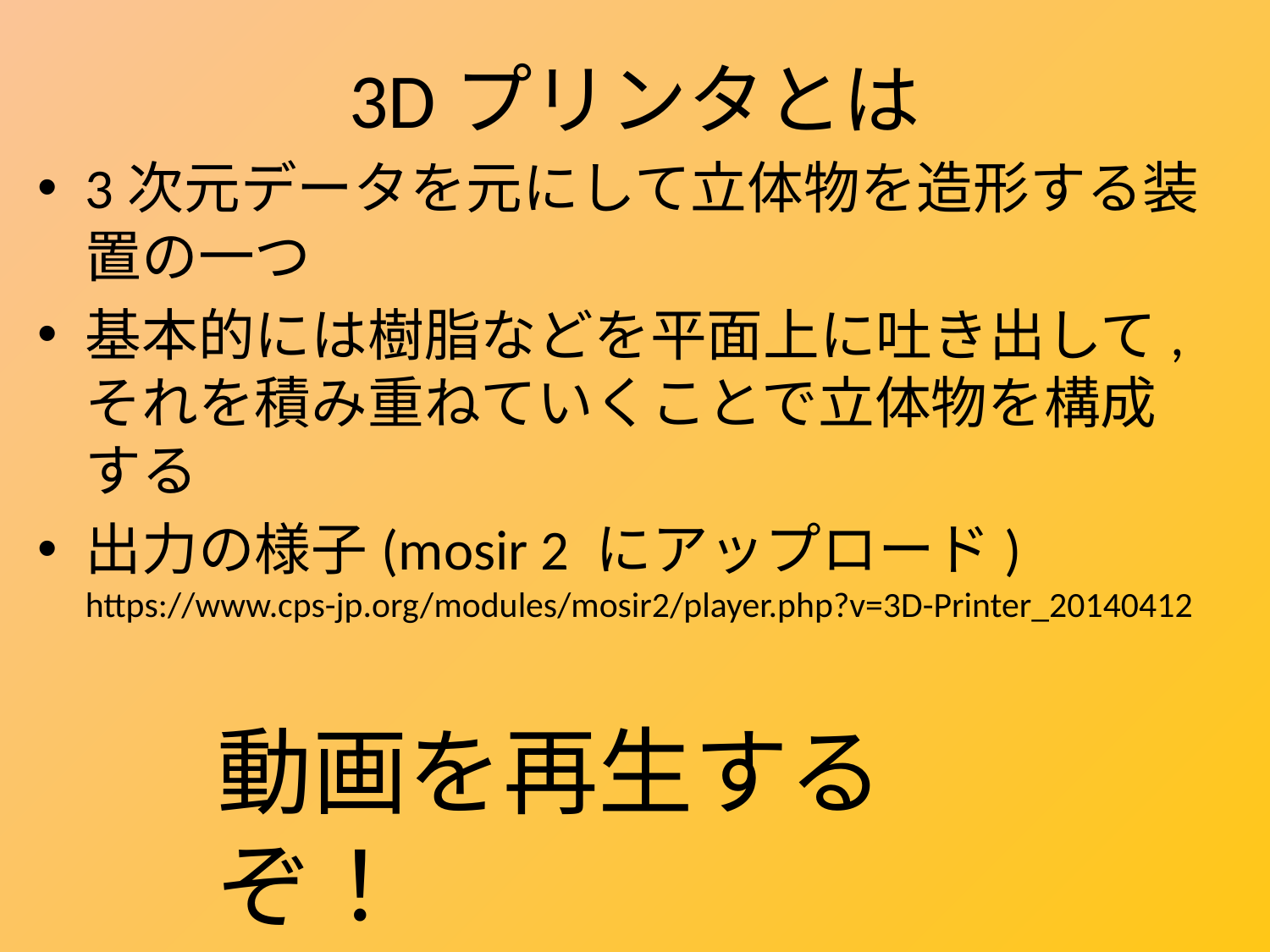

# 3Dプリンタとは
3次元データを元にして立体物を造形する装置の一つ
基本的には樹脂などを平面上に吐き出して, それを積み重ねていくことで立体物を構成する
出力の様子(mosir 2 にアップロード)
https://www.cps-jp.org/modules/mosir2/player.php?v=3D-Printer_20140412
動画を再生するぞ！